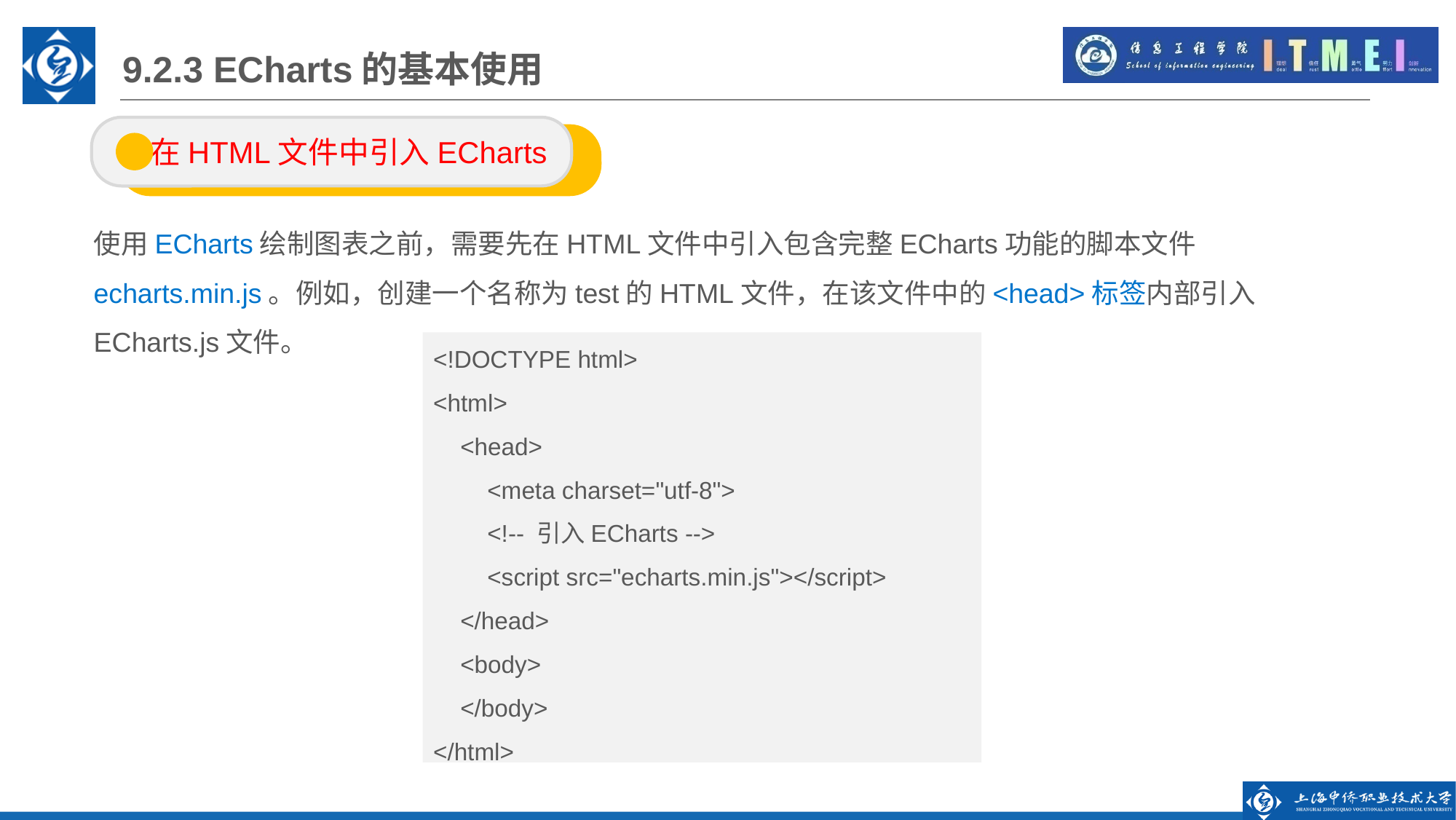

9.2.3 ECharts的基本使用
    在HTML文件中引入ECharts

使用ECharts绘制图表之前，需要先在HTML文件中引入包含完整ECharts功能的脚本文件echarts.min.js。例如，创建一个名称为test的HTML文件，在该文件中的<head>标签内部引入ECharts.js文件。
<!DOCTYPE html>
<html>
    <head>
        <meta charset="utf-8">
        <!-- 引入ECharts -->
        <script src="echarts.min.js"></script>
    </head>
    <body>
    </body>
</html>